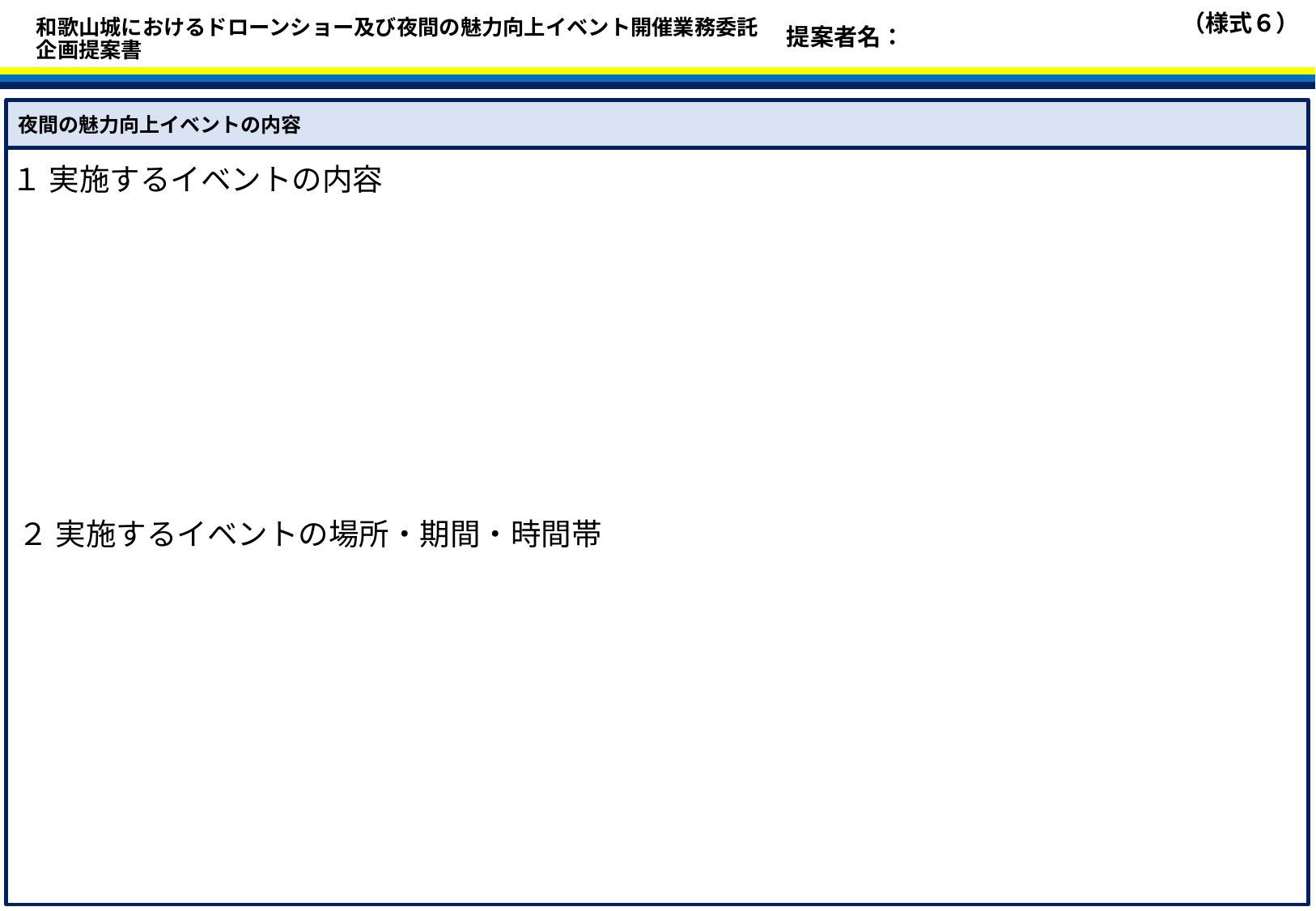

（様式６）
提案者名：
和歌山城におけるドローンショー及び夜間の魅力向上イベント開催業務委託
企画提案書
夜間の魅力向上イベントの内容

１ 実施するイベントの内容
２ 実施するイベントの場所・期間・時間帯